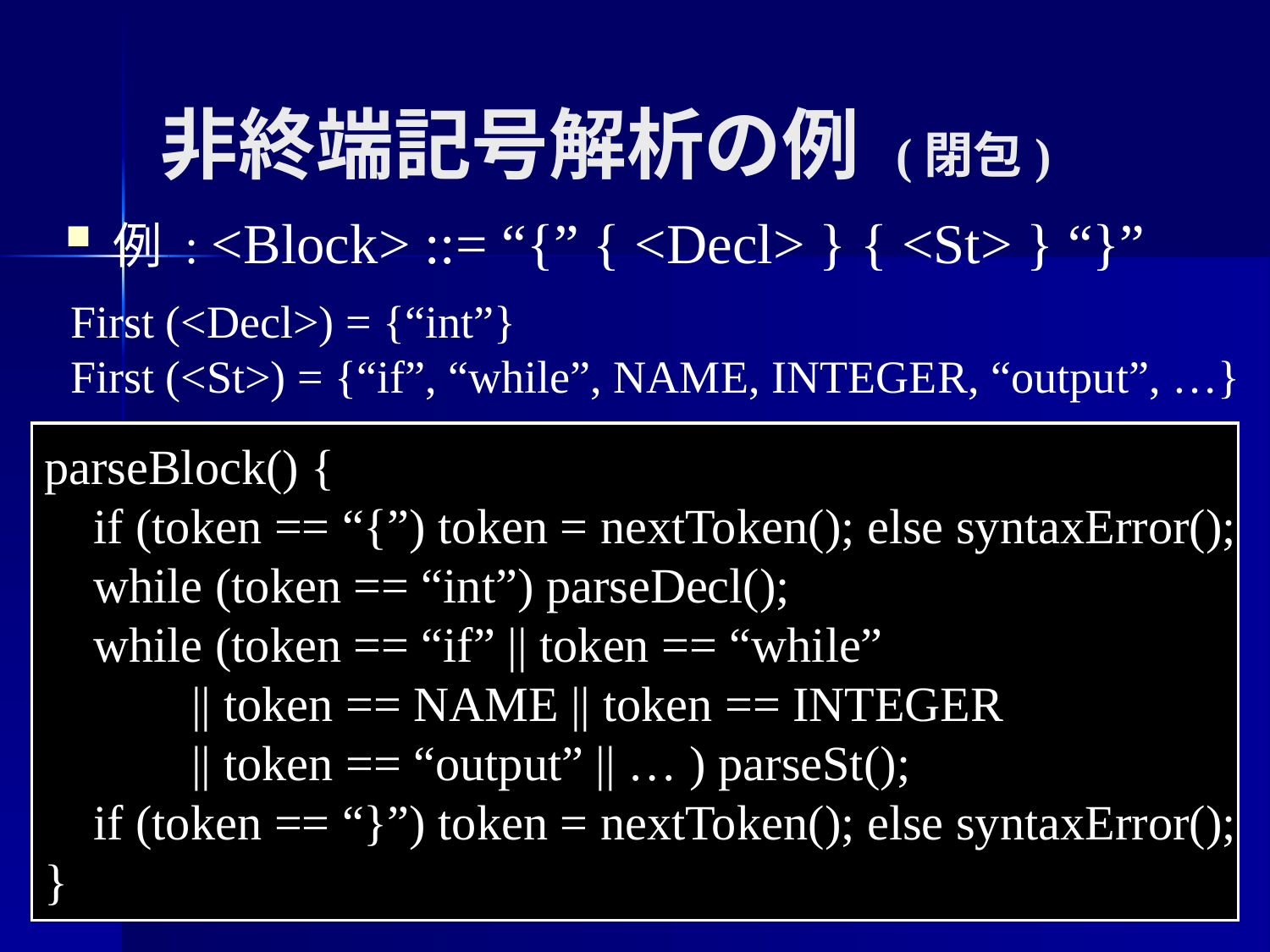

非終端記号解析の例 (閉包)
例 : <Block> ::= “{” { <Decl> } { <St> } “}”
First (<Decl>) = {“int”}
First (<St>) = {“if”, “while”, NAME, INTEGER, “output”, …}
parseBlock() {
    if (token == “{”) token = nextToken(); else syntaxError();
    while (token == “int”) parseDecl();
    while (token == “if” || token == “while”
            || token == NAME || token == INTEGER
            || token == “output” || … ) parseSt();
    if (token == “}”) token = nextToken(); else syntaxError();
}